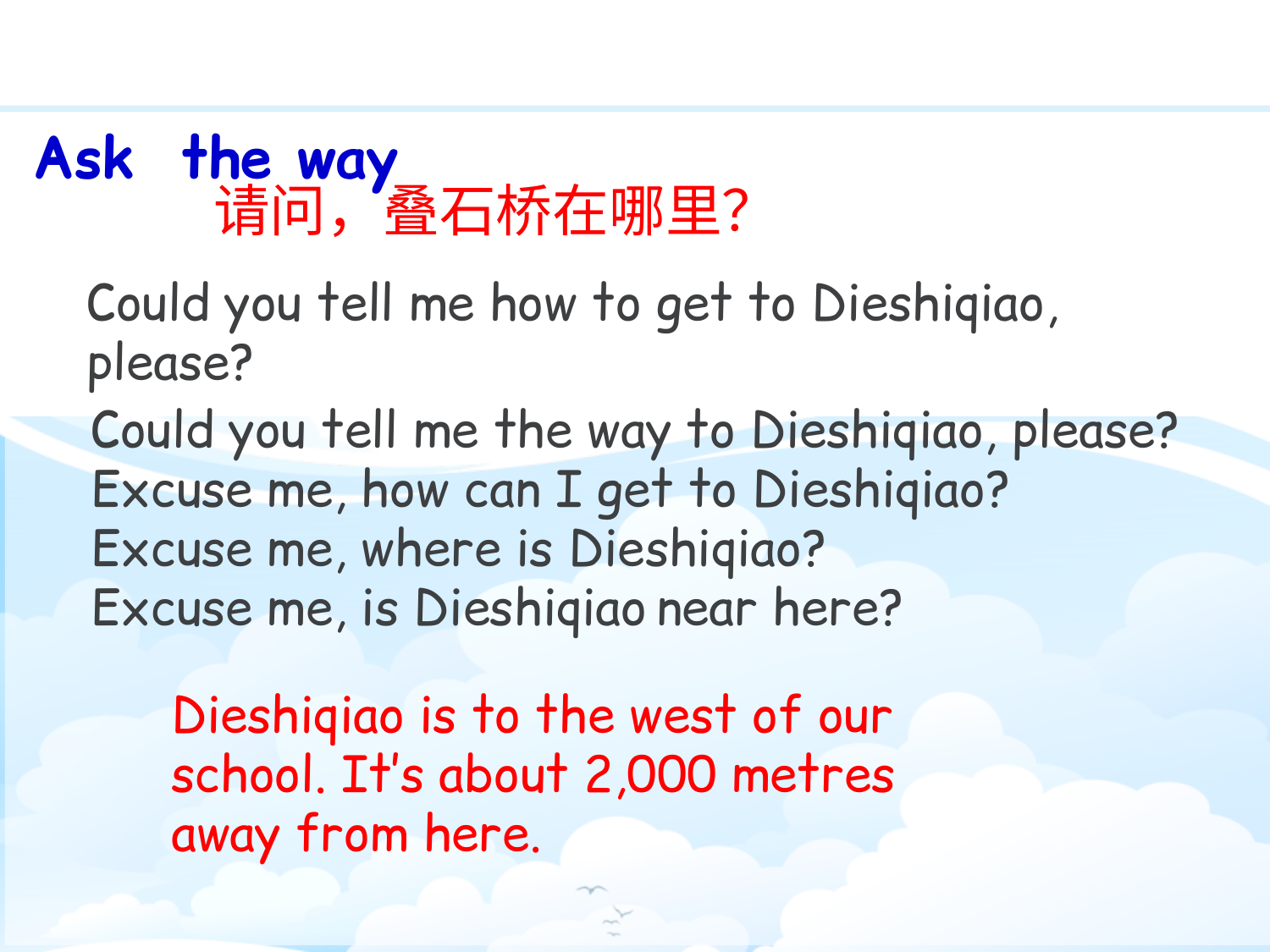

# Ask  the way

请问，叠石桥在哪里？
Could you tell me how to get to Dieshiqiao, please?

 Could you tell me the way to Dieshiqiao, please?
 Excuse me, how can I get to Dieshiqiao?
 Excuse me, where is Dieshiqiao?
 Excuse me, is Dieshiqiao near here?
Dieshiqiao is to the west of our school. It’s about 2,000 metres away from here.